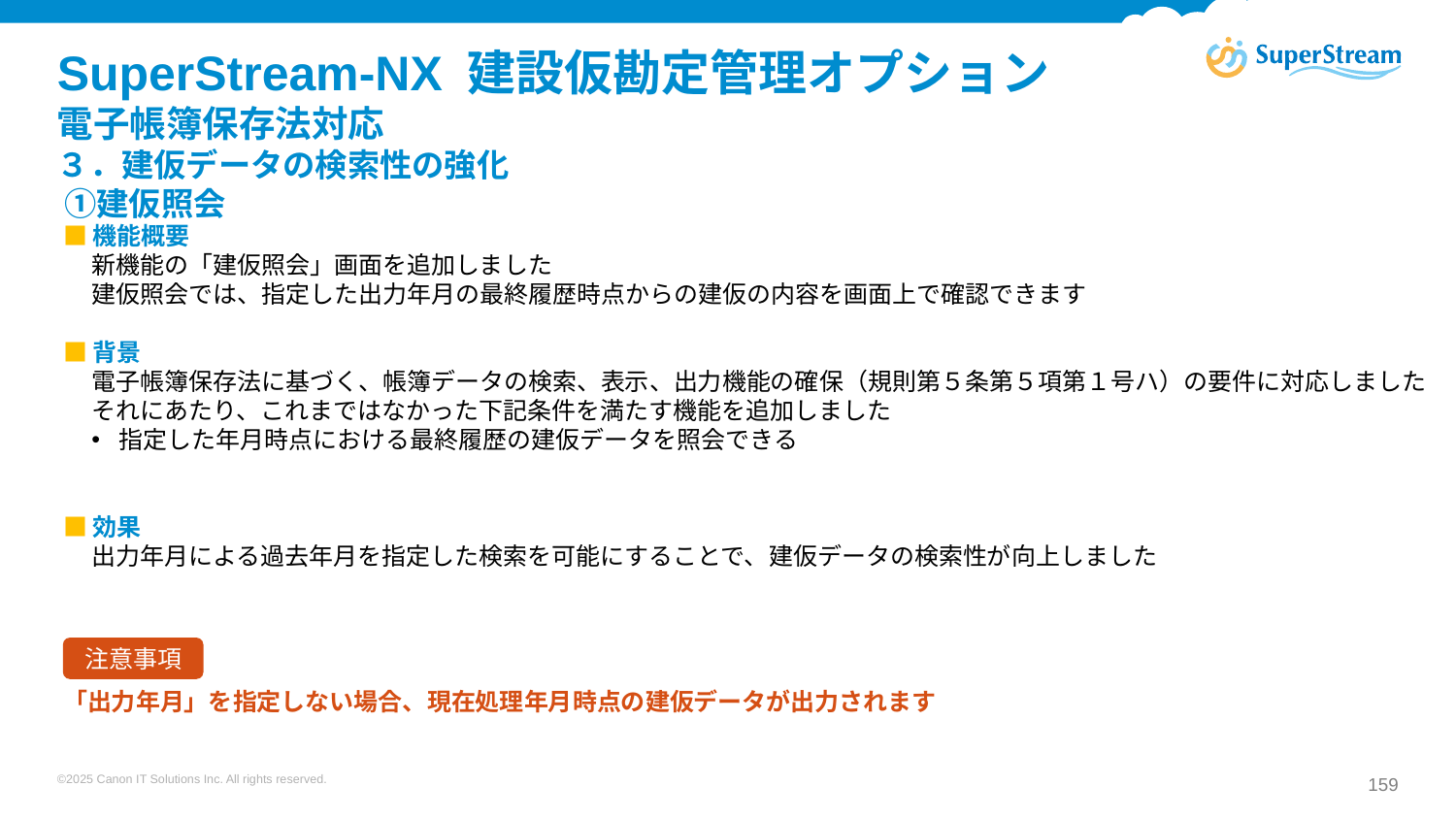

# SuperStream-NX 建設仮勘定管理オプション 電子帳簿保存法対応 ３．建仮データの検索性の強化 ①建仮照会
■機能概要
新機能の「建仮照会」画面を追加しました
建仮照会では、指定した出力年月の最終履歴時点からの建仮の内容を画面上で確認できます

■背景
電子帳簿保存法に基づく、帳簿データの検索、表示、出力機能の確保（規則第５条第５項第１号ハ）の要件に対応しました
それにあたり、これまではなかった下記条件を満たす機能を追加しました
指定した年月時点における最終履歴の建仮データを照会できる

■効果
出力年月による過去年月を指定した検索を可能にすることで、建仮データの検索性が向上しました

「出力年月」を指定しない場合、現在処理年月時点の建仮データが出力されます

注意事項
©2025 Canon IT Solutions Inc. All rights reserved.
159